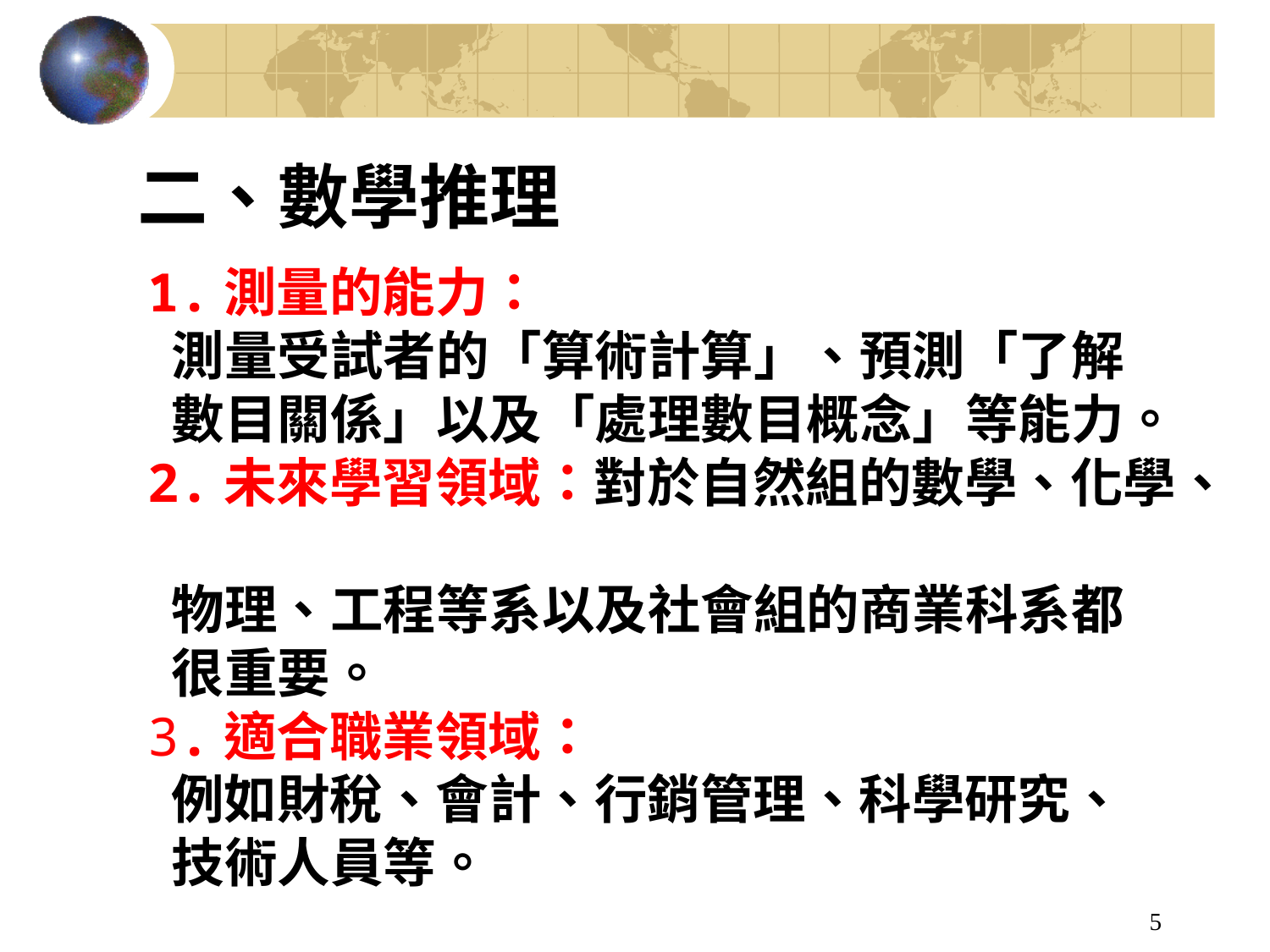

二、數學推理
# 1.測量的能力： 測量受試者的「算術計算」、預測「了解 數目關係」以及「處理數目概念」等能力。 2.未來學習領域：對於自然組的數學、化學、 物理、工程等系以及社會組的商業科系都 很重要。 3.適合職業領域： 例如財稅、會計、行銷管理、科學研究、 技術人員等。
5